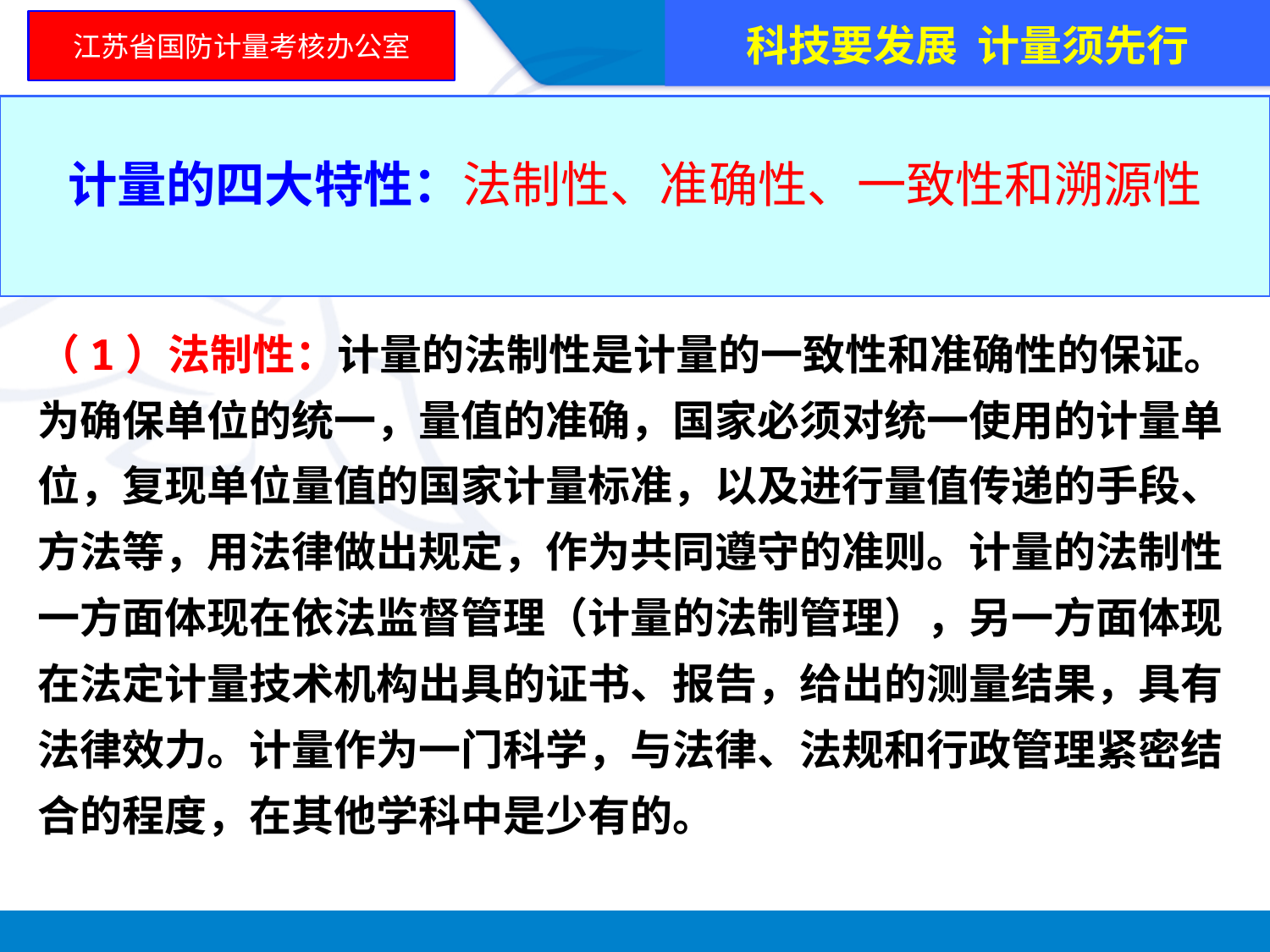

科技要发展  计量须先行
江苏省国防计量考核办公室
计量的四大特性：法制性、准确性、一致性和溯源性

（1）法制性：计量的法制性是计量的一致性和准确性的保证。为确保单位的统一，量值的准确，国家必须对统一使用的计量单位，复现单位量值的国家计量标准，以及进行量值传递的手段、方法等，用法律做出规定，作为共同遵守的准则。计量的法制性一方面体现在依法监督管理（计量的法制管理），另一方面体现在法定计量技术机构出具的证书、报告，给出的测量结果，具有法律效力。计量作为一门科学，与法律、法规和行政管理紧密结合的程度，在其他学科中是少有的。